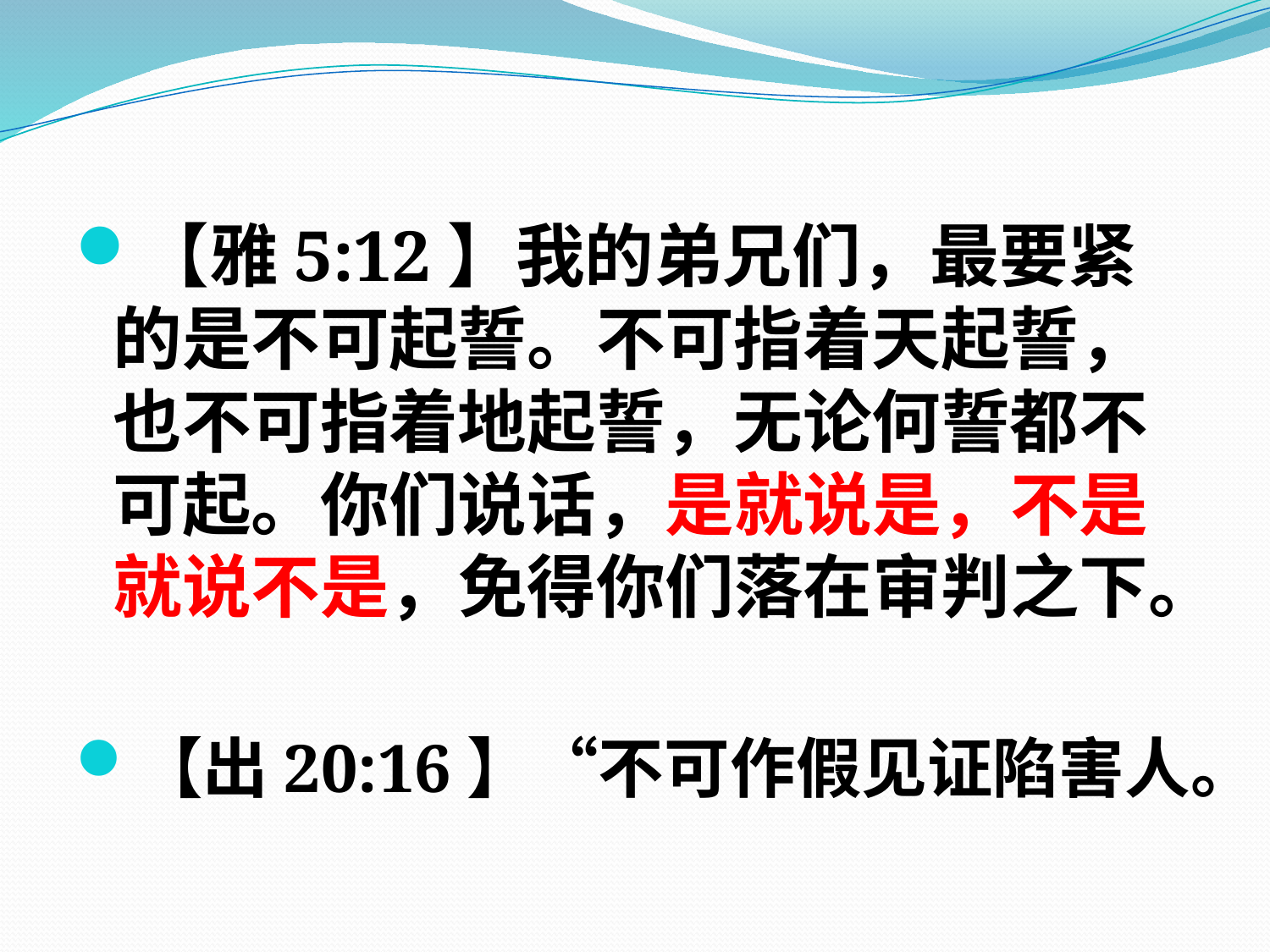

【雅5:12】我的弟兄们，最要紧的是不可起誓。不可指着天起誓，也不可指着地起誓，无论何誓都不可起。你们说话，是就说是，不是就说不是，免得你们落在审判之下。

【出20:16】“不可作假见证陷害人。